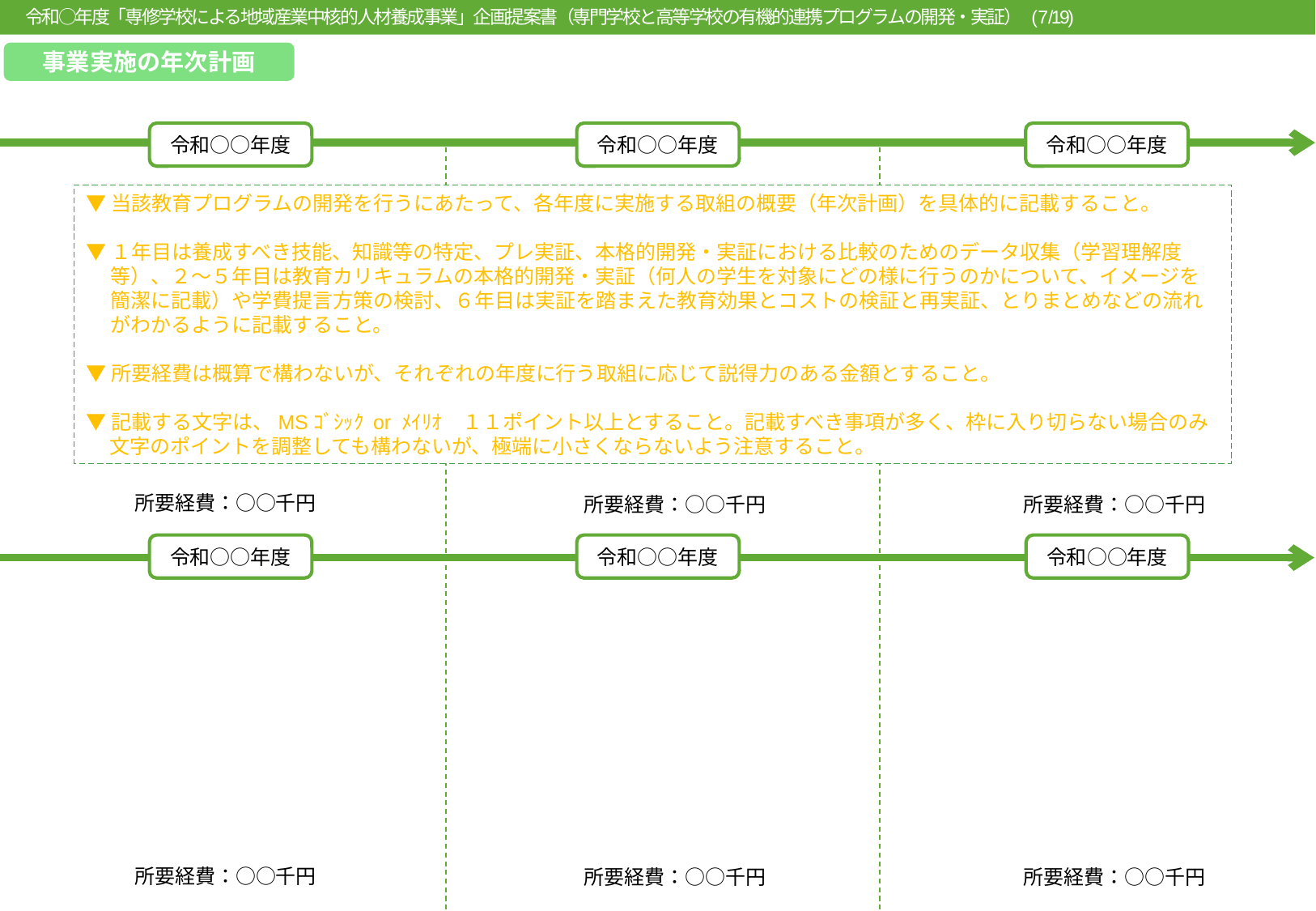

令和○年度「専修学校による地域産業中核的人材養成事業」企画提案書（専門学校と高等学校の有機的連携プログラムの開発・実証） (7/19)
事業実施の年次計画
令和○○年度
令和○○年度
令和○○年度
▼当該教育プログラムの開発を行うにあたって、各年度に実施する取組の概要（年次計画）を具体的に記載すること。

▼１年目は養成すべき技能、知識等の特定、プレ実証、本格的開発・実証における比較のためのデータ収集（学習理解度等）、２～５年目は教育カリキュラムの本格的開発・実証（何人の学生を対象にどの様に行うのかについて、イメージを簡潔に記載）や学費提言方策の検討、６年目は実証を踏まえた教育効果とコストの検証と再実証、とりまとめなどの流れがわかるように記載すること。

▼所要経費は概算で構わないが、それぞれの年度に行う取組に応じて説得力のある金額とすること。

▼記載する文字は、MSｺﾞｼｯｸ or ﾒｲﾘｵ　１１ポイント以上とすること。記載すべき事項が多く、枠に入り切らない場合のみ文字のポイントを調整しても構わないが、極端に小さくならないよう注意すること。
所要経費：○○千円
所要経費：○○千円
所要経費：○○千円
令和○○年度
令和○○年度
令和○○年度
所要経費：○○千円
所要経費：○○千円
所要経費：○○千円